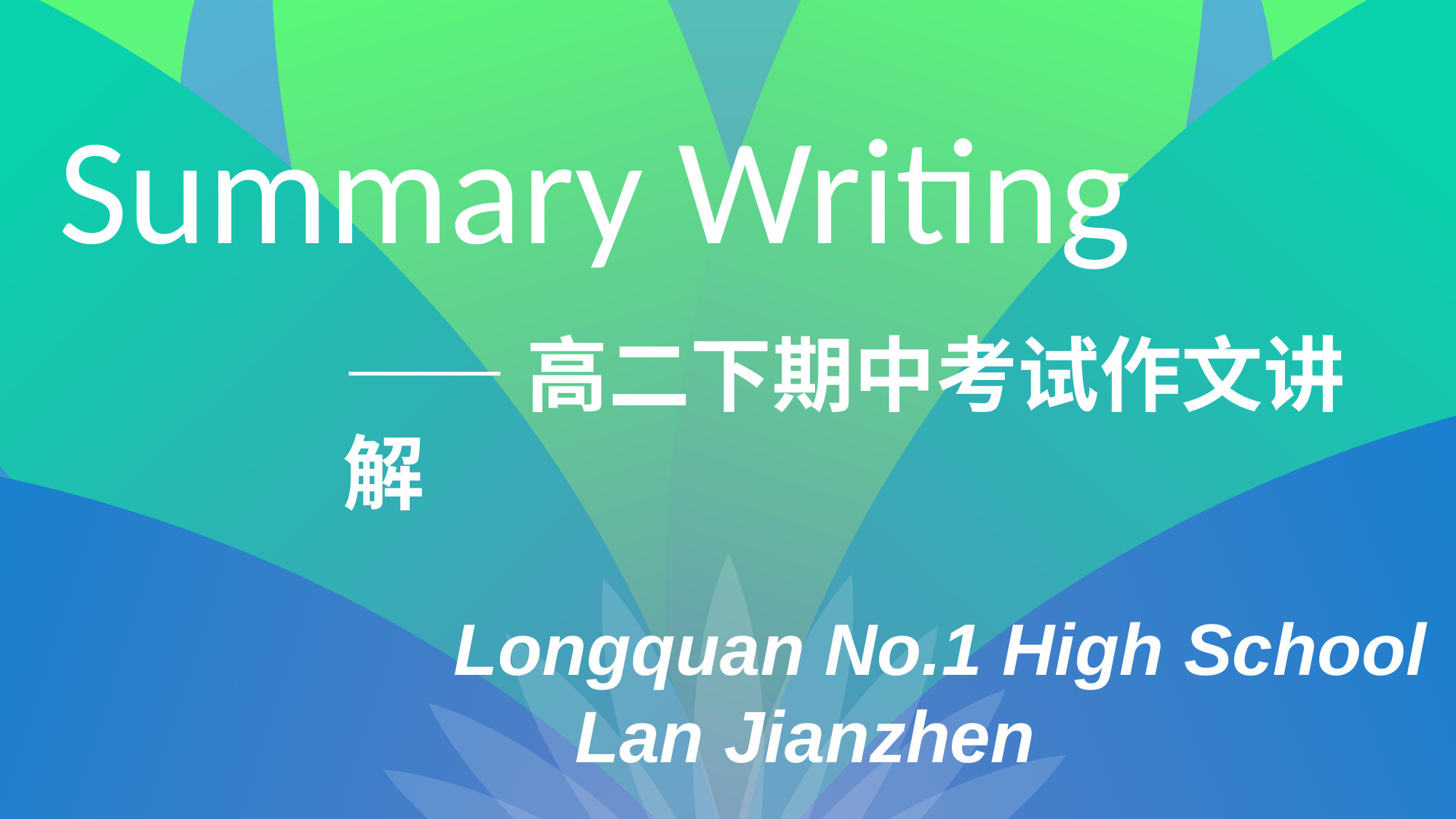

Summary Writing

——高二下期中考试作文讲解

Longquan No.1 High School
      Lan Jianzhen